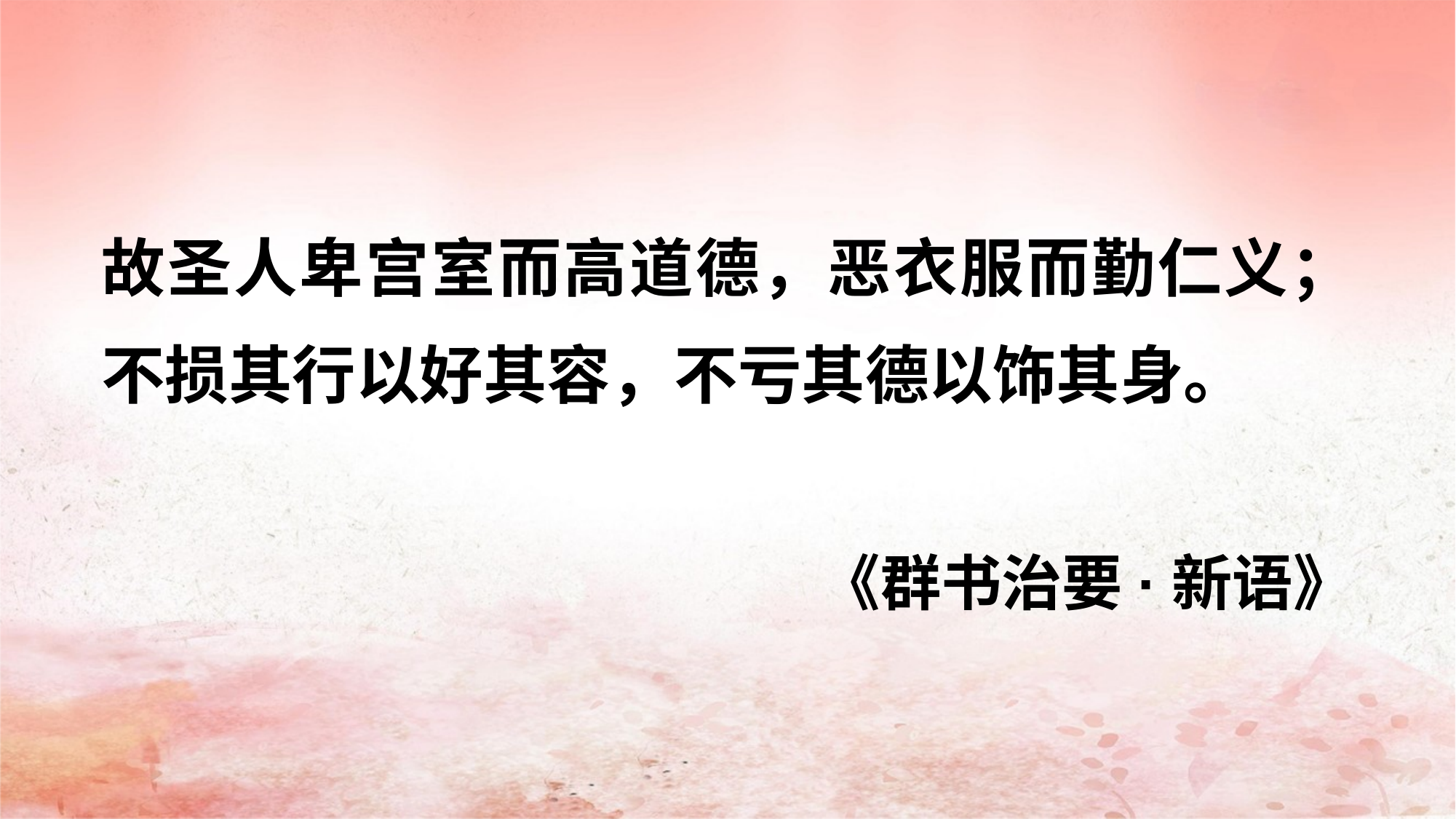

故圣人卑宫室而高道德，恶衣服而勤仁义；不损其行以好其容，不亏其德以饰其身。

《群书治要·新语》